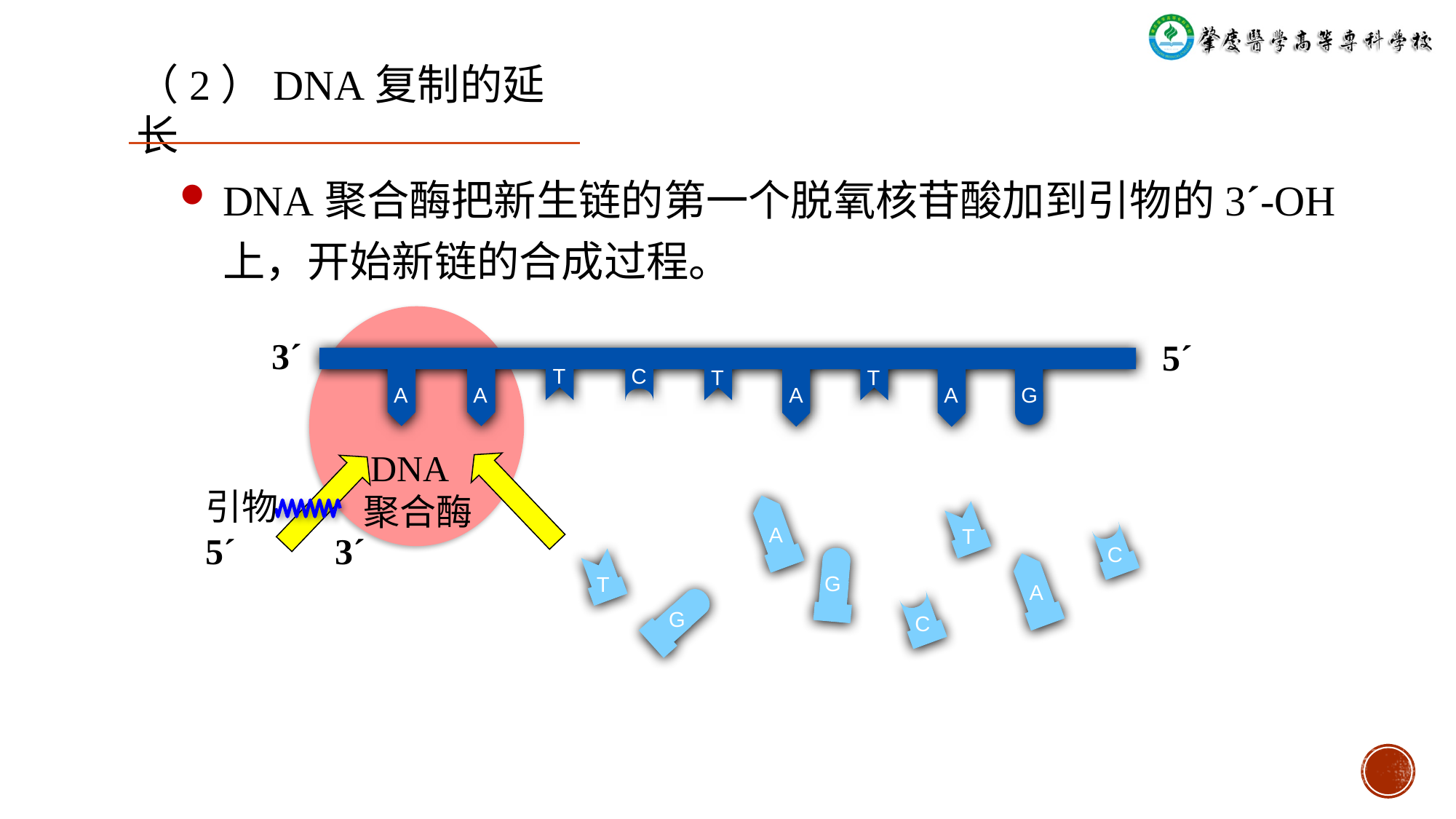

（2）DNA复制的延长
DNA聚合酶把新生链的第一个脱氧核苷酸加到引物的3´-OH上，开始新链的合成过程。

3´
5´

T
C
T
T
G
A
A
A
A
DNA
聚合酶

引物

A
T
5´
3´

C

G
T

A

G

C